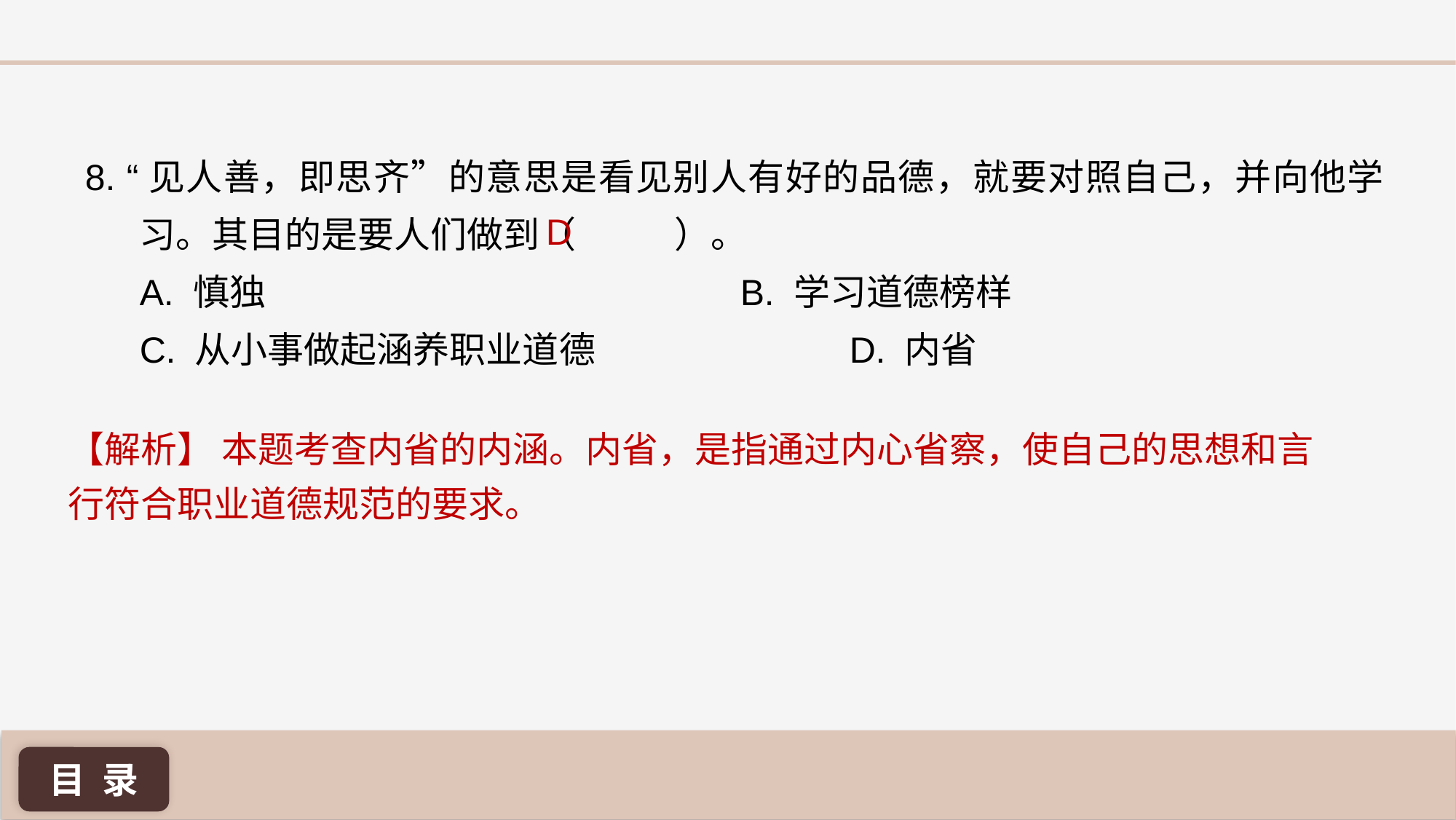

8. “见人善，即思齐”的意思是看见别人有好的品德，就要对照自己，并向他学习。其目的是要人们做到（            ）。
A. 慎独            				B. 学习道德榜样
C. 从小事做起涵养职业道德 			D. 内省
D
【解析】 本题考查内省的内涵。内省，是指通过内心省察，使自己的思想和言行符合职业道德规范的要求。